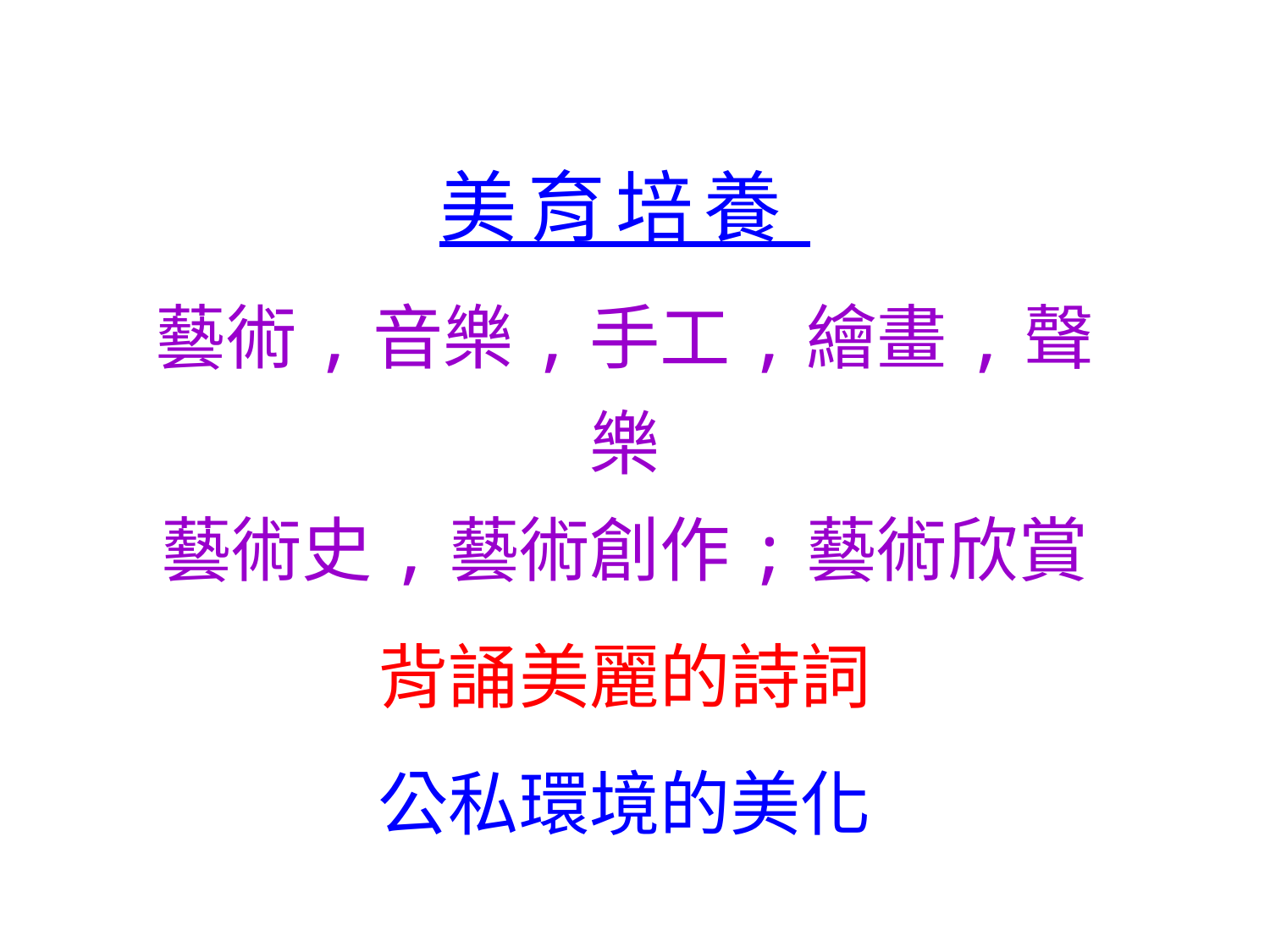

美育培養
藝術,音樂,手工,繪畫,聲樂
藝術史,藝術創作;藝術欣賞
背誦美麗的詩詞
公私環境的美化